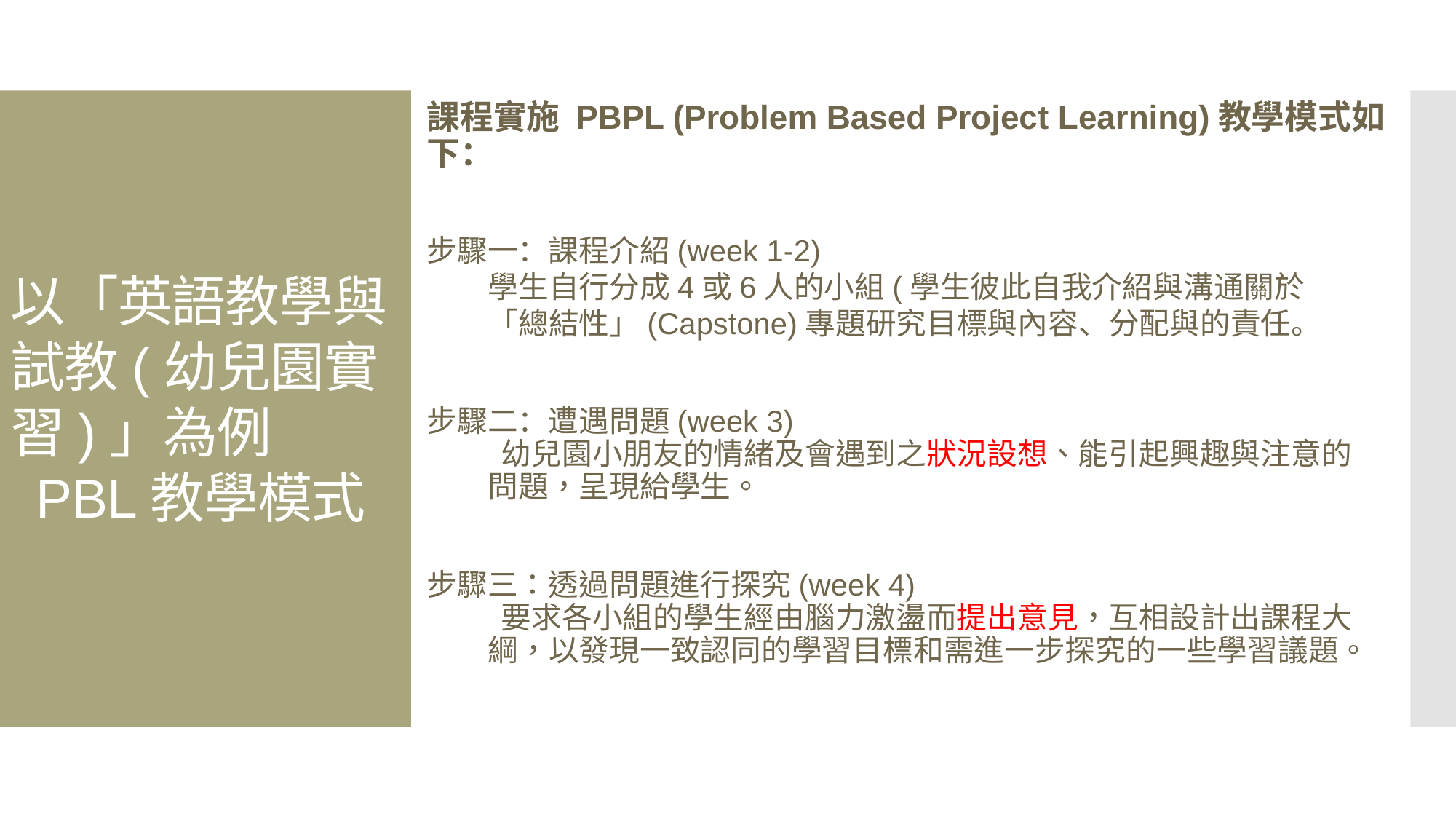

課程實施 PBPL (Problem Based Project Learning)教學模式如下：

步驟一：課程介紹(week 1-2)
        學生自行分成4或6人的小組(學生彼此自我介紹與溝通關於
        「總結性」(Capstone)專題研究目標與內容、分配與的責任。

步驟二：遭遇問題(week 3)
        幼兒園小朋友的情緒及會遇到之狀況設想、能引起興趣與注意的
        問題，呈現給學生。

步驟三：透過問題進行探究(week 4)
        要求各小組的學生經由腦力激盪而提出意見，互相設計出課程大
        綱，以發現一致認同的學習目標和需進一步探究的一些學習議題。

以「英語教學與試教(幼兒園實習)」為例
 PBL教學模式